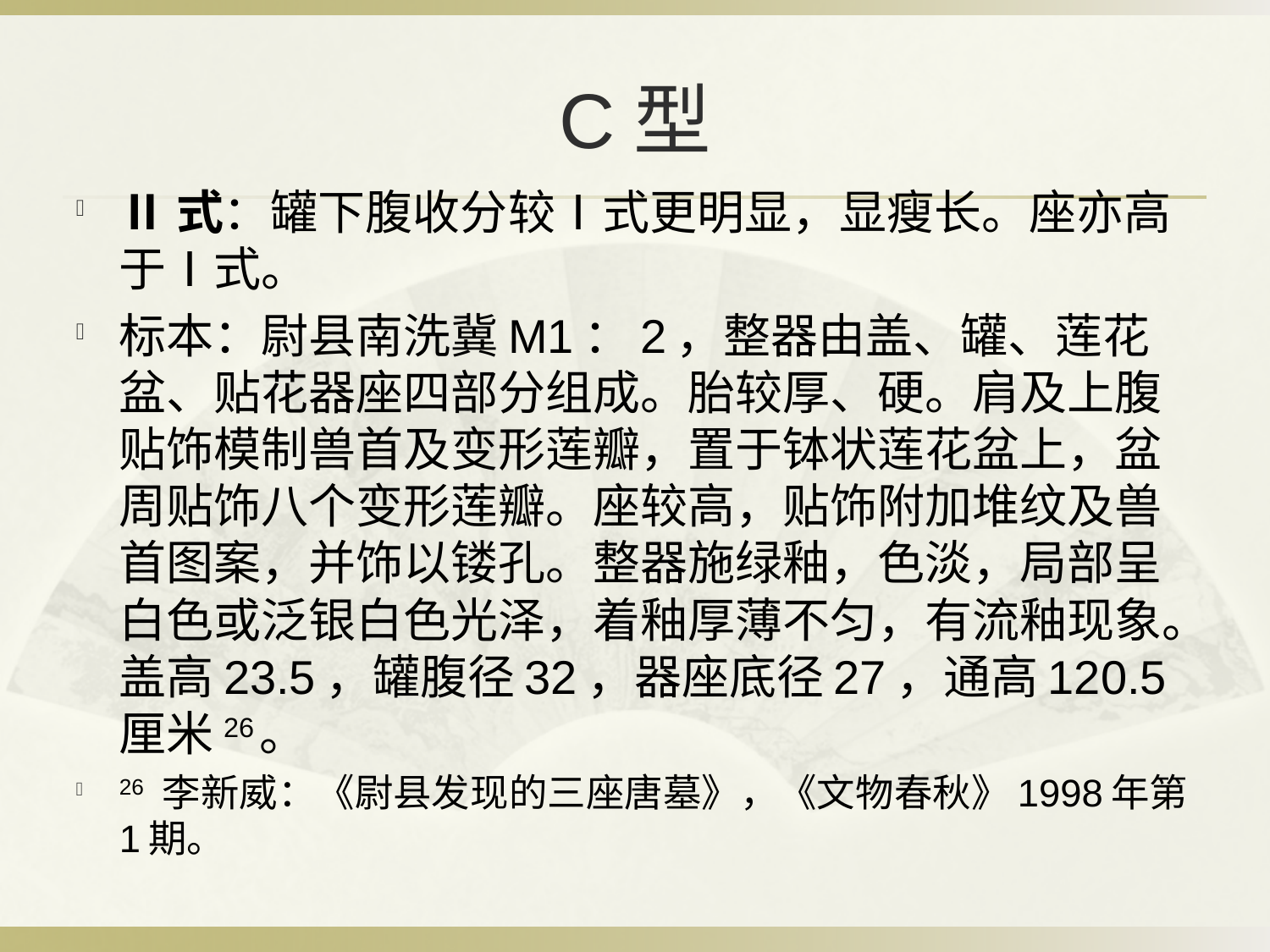

# C型
Ⅱ式：罐下腹收分较Ⅰ式更明显，显瘦长。座亦高于Ⅰ式。
标本：尉县南洗冀M1：2，整器由盖、罐、莲花盆、贴花器座四部分组成。胎较厚、硬。肩及上腹贴饰模制兽首及变形莲瓣，置于钵状莲花盆上，盆周贴饰八个变形莲瓣。座较高，贴饰附加堆纹及兽首图案，并饰以镂孔。整器施绿釉，色淡，局部呈白色或泛银白色光泽，着釉厚薄不匀，有流釉现象。盖高23.5，罐腹径32，器座底径27，通高120.5厘米26。
26 李新威：《尉县发现的三座唐墓》，《文物春秋》1998年第1期。